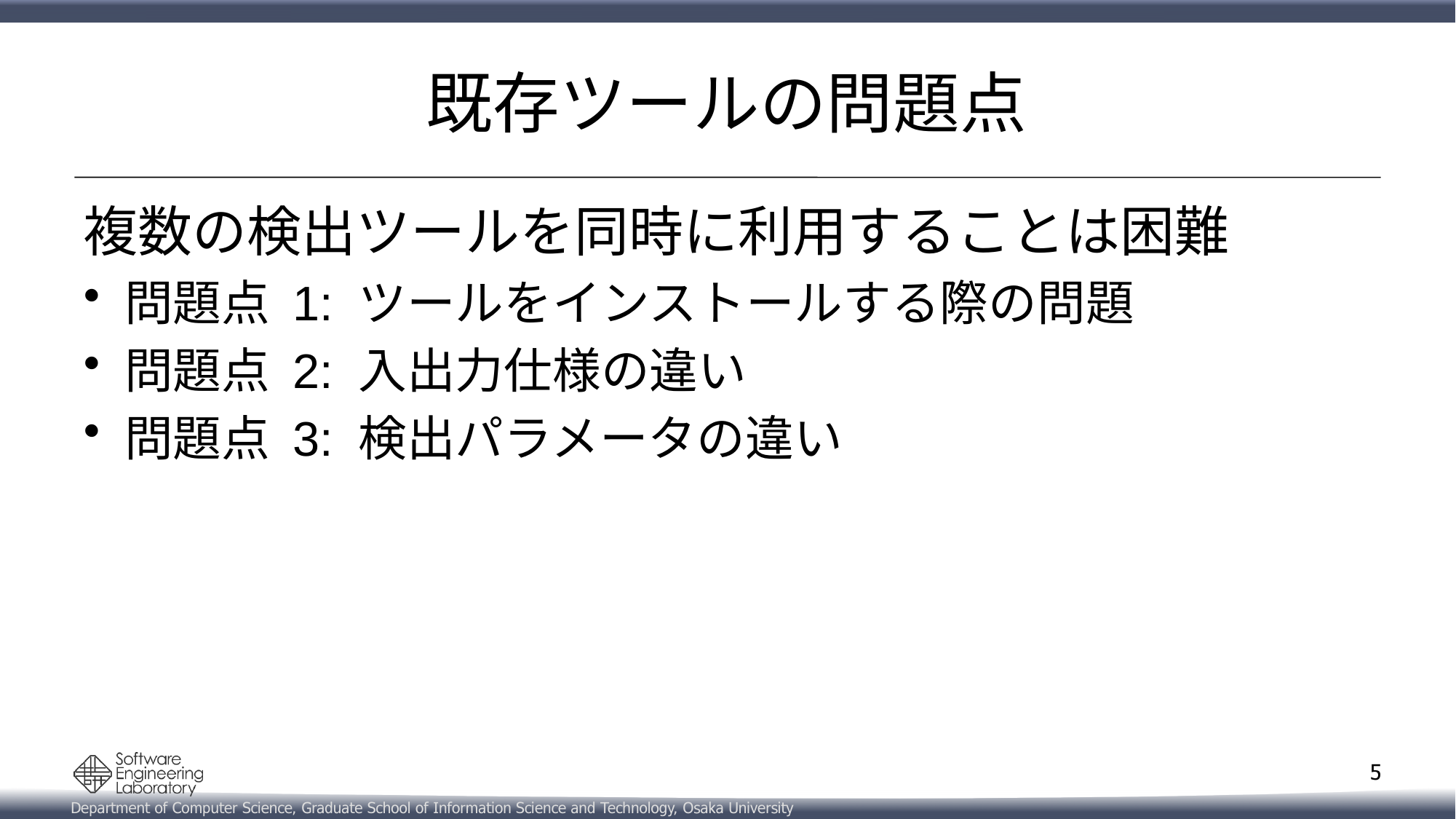

# 既存ツールの問題点
複数の検出ツールを同時に利用することは困難
問題点 1: ツールをインストールする際の問題
問題点 2: 入出力仕様の違い
問題点 3: 検出パラメータの違い
5